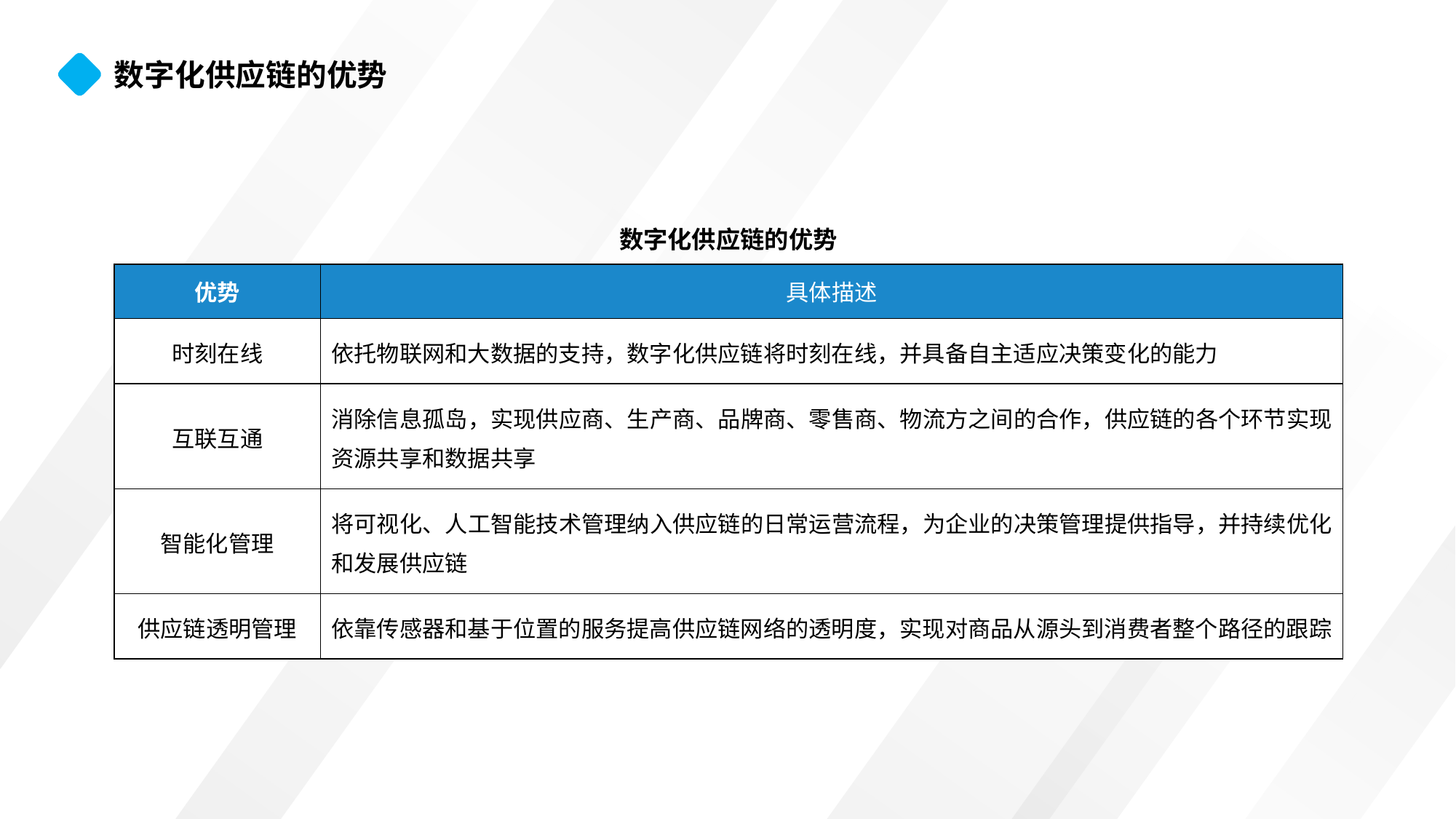

数字化供应链的优势

数字化供应链的优势
| 优势 | 具体描述 |
| --- | --- |
| 时刻在线 | 依托物联网和大数据的支持，数字化供应链将时刻在线，并具备自主适应决策变化的能力 |
| 互联互通 | 消除信息孤岛，实现供应商、生产商、品牌商、零售商、物流方之间的合作，供应链的各个环节实现资源共享和数据共享 |
| 智能化管理 | 将可视化、人工智能技术管理纳入供应链的日常运营流程，为企业的决策管理提供指导，并持续优化和发展供应链 |
| 供应链透明管理 | 依靠传感器和基于位置的服务提高供应链网络的透明度，实现对商品从源头到消费者整个路径的跟踪 |